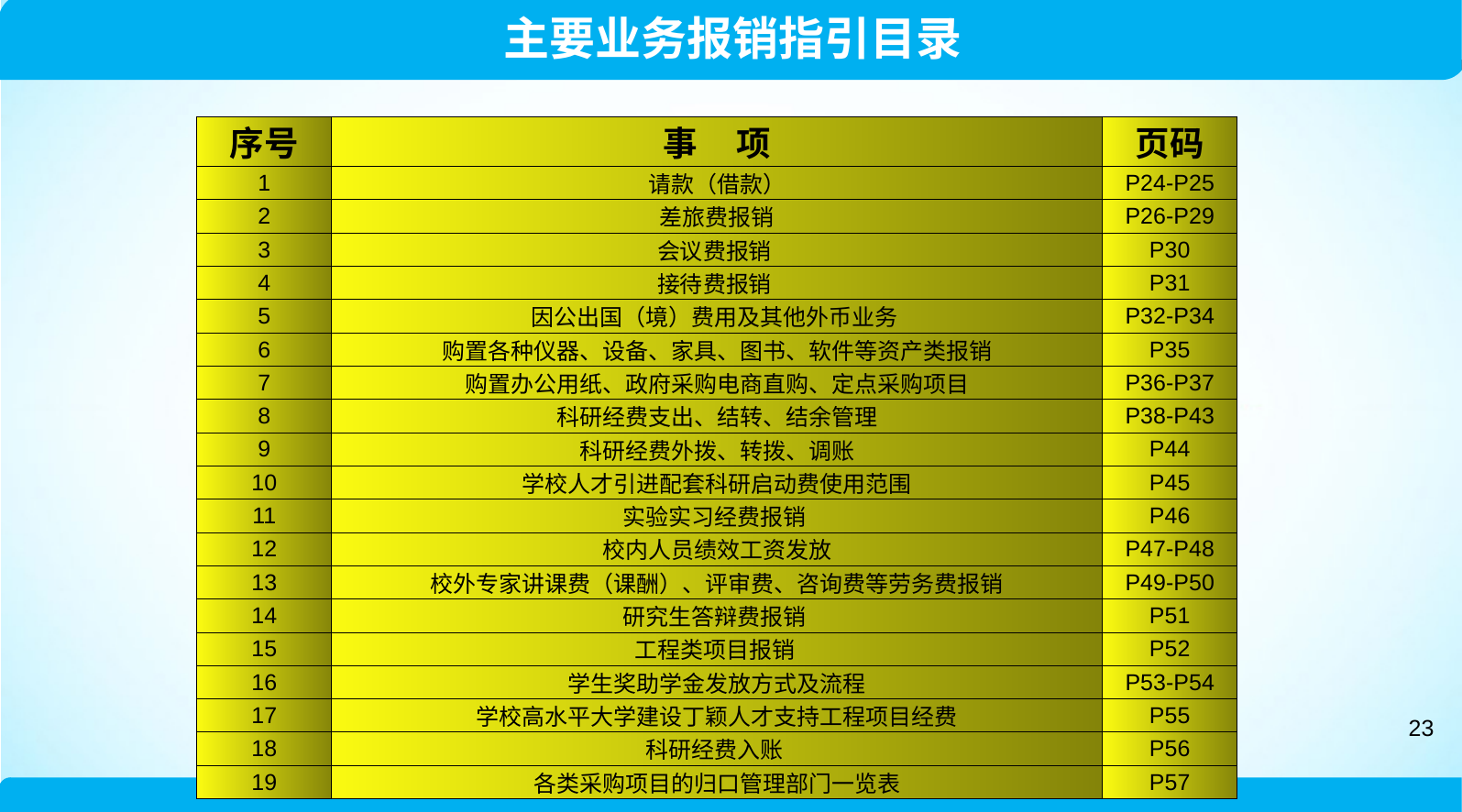

主要业务报销指引目录
| 序号 | 事 项 | 页码 |
| --- | --- | --- |
| 1 | 请款（借款） | P24-P25 |
| 2 | 差旅费报销 | P26-P29 |
| 3 | 会议费报销 | P30 |
| 4 | 接待费报销 | P31 |
| 5 | 因公出国（境）费用及其他外币业务 | P32-P34 |
| 6 | 购置各种仪器、设备、家具、图书、软件等资产类报销 | P35 |
| 7 | 购置办公用纸、政府采购电商直购、定点采购项目 | P36-P37 |
| 8 | 科研经费支出、结转、结余管理 | P38-P43 |
| 9 | 科研经费外拨、转拨、调账 | P44 |
| 10 | 学校人才引进配套科研启动费使用范围 | P45 |
| 11 | 实验实习经费报销 | P46 |
| 12 | 校内人员绩效工资发放 | P47-P48 |
| 13 | 校外专家讲课费（课酬）、评审费、咨询费等劳务费报销 | P49-P50 |
| 14 | 研究生答辩费报销 | P51 |
| 15 | 工程类项目报销 | P52 |
| 16 | 学生奖助学金发放方式及流程 | P53-P54 |
| 17 | 学校高水平大学建设丁颖人才支持工程项目经费 | P55 |
| 18 | 科研经费入账 | P56 |
| 19 | 各类采购项目的归口管理部门一览表 | P57 |
23